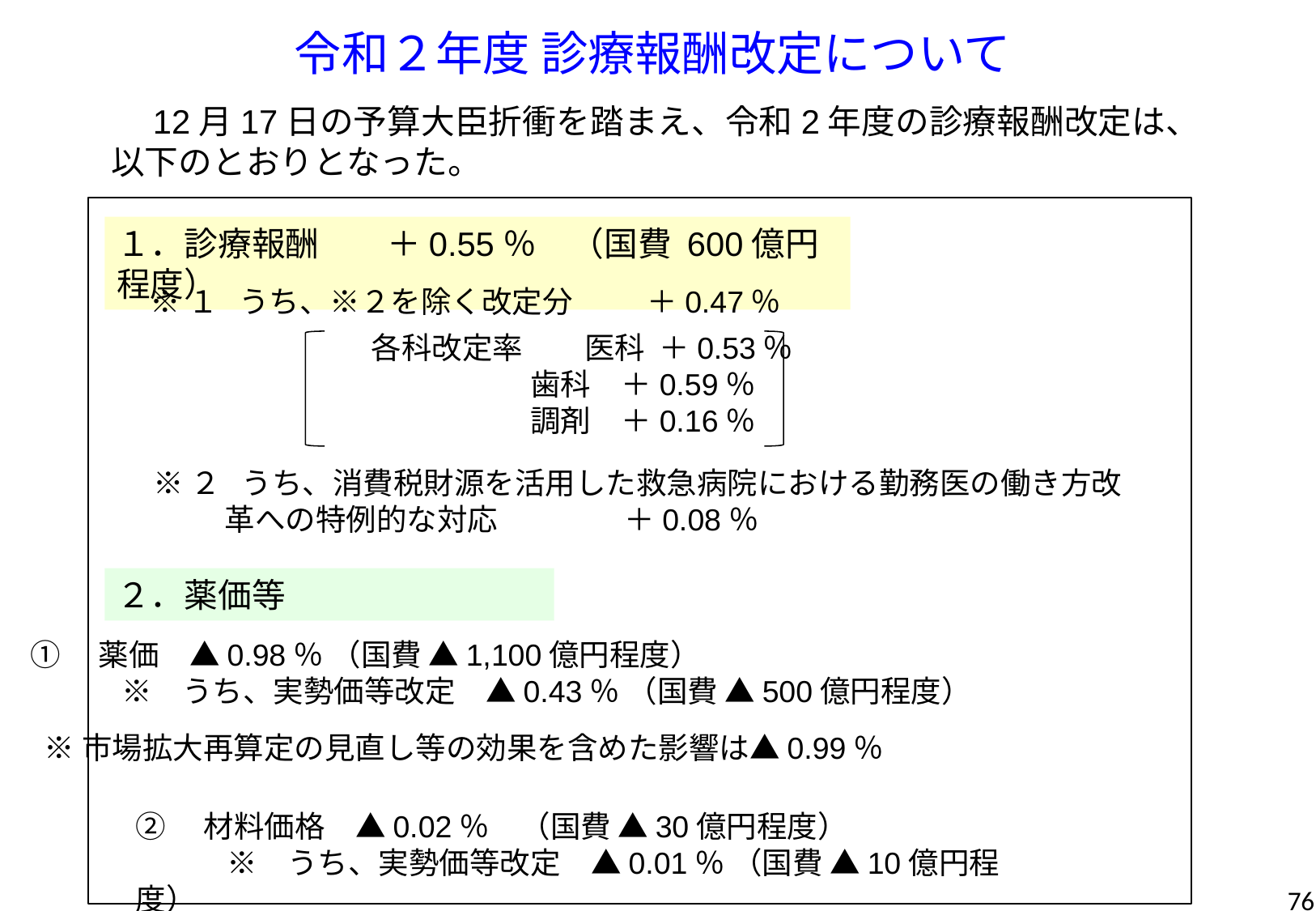

令和２年度 診療報酬改定について
　12月17日の予算大臣折衝を踏まえ、令和2年度の診療報酬改定は、以下のとおりとなった。

１．診療報酬　　＋0.55％　（国費 600億円程度）
※１   うち、※２を除く改定分　  　＋0.47％
         　　　　　各科改定率         医科  ＋0.53％
                            　　          　   歯科　＋0.59％
                             　　         　   調剤　＋0.16％

※２   うち、消費税財源を活用した救急病院における勤務医の働き方改革への特例的な対応　              ＋0.08％
２．薬価等
①　薬価　▲0.98％ （国費 ▲1,100億円程度）
　　　※　うち、実勢価等改定　▲0.43％ （国費 ▲500億円程度）
  ※市場拡大再算定の見直し等の効果を含めた影響は▲0.99％
②　材料価格　▲0.02％　（国費 ▲30億円程度）
　　　※　うち、実勢価等改定　▲0.01％ （国費 ▲10億円程度）
76